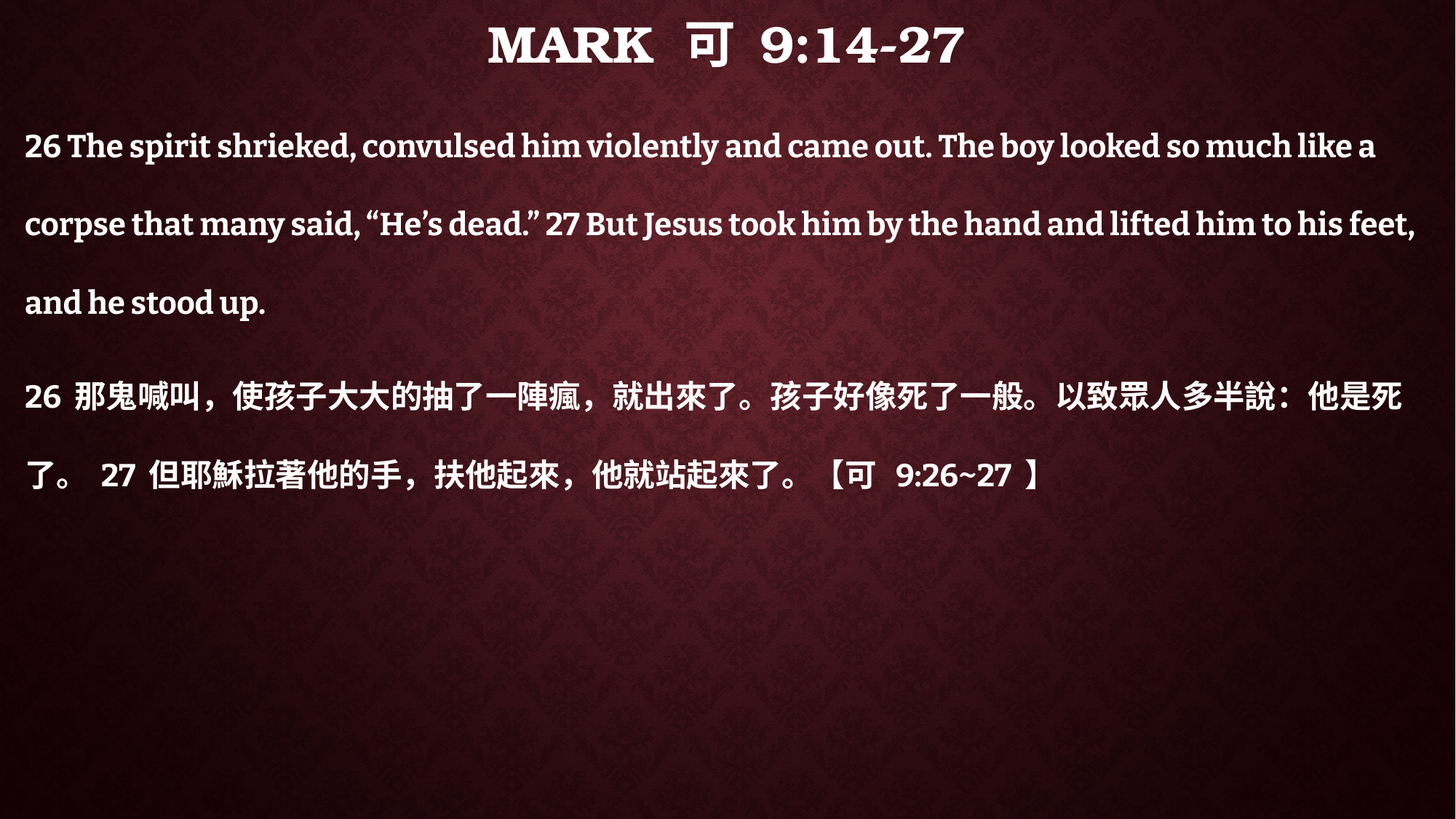

# Mark 可 9:14-27
26 The spirit shrieked, convulsed him violently and came out. The boy looked so much like a corpse that many said, “He’s dead.” 27 But Jesus took him by the hand and lifted him to his feet, and he stood up.
26那鬼喊叫，使孩子大大的抽了一陣瘋，就出來了。孩子好像死了一般。以致眾人多半說：他是死了。27但耶穌拉著他的手，扶他起來，他就站起來了。【可 9:26~27】